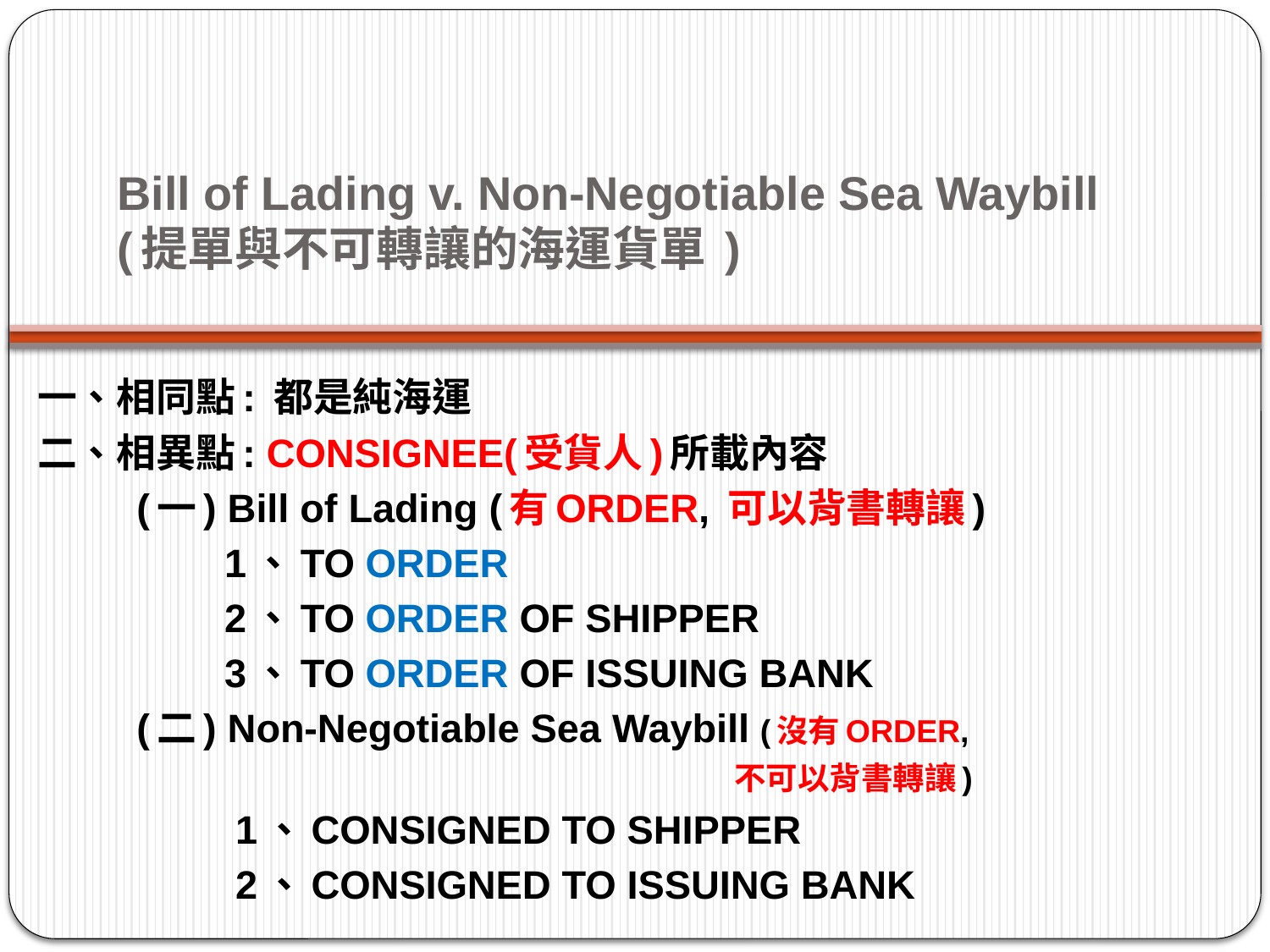

# Bill of Lading v. Non-Negotiable Sea Waybill  (提單與不可轉讓的海運貨單 )
一、相同點: 都是純海運
二、相異點: CONSIGNEE(受貨人)所載內容
         (一) Bill of Lading (有ORDER, 可以背書轉讓)
                 1、TO ORDER
                 2、TO ORDER OF SHIPPER
                 3、TO ORDER OF ISSUING BANK
         (二) Non-Negotiable Sea Waybill (沒有ORDER,
                                                                                                不可以背書轉讓)
                  1、CONSIGNED TO SHIPPER
                  2、CONSIGNED TO ISSUING BANK